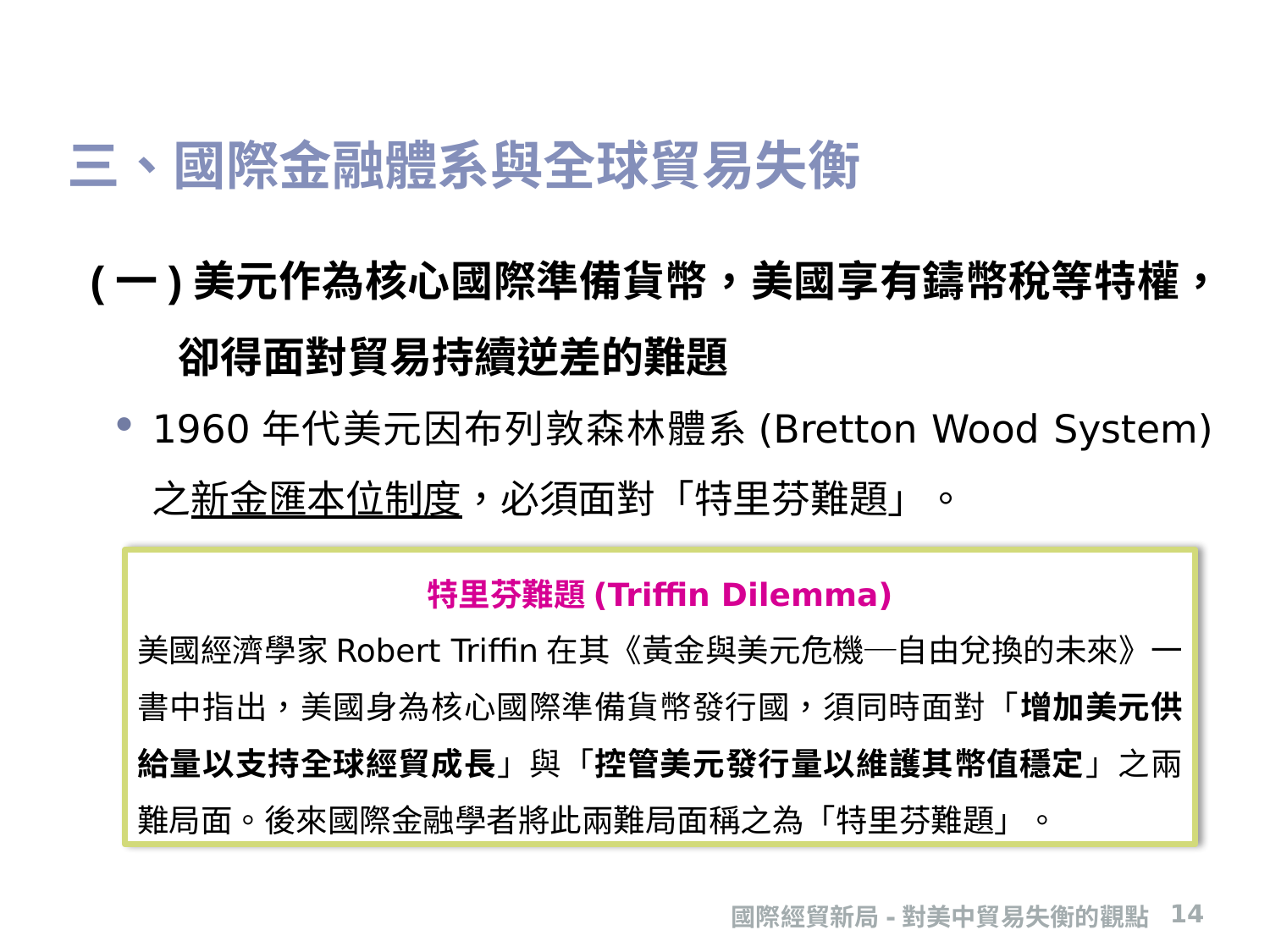

# 三、國際金融體系與全球貿易失衡
(一)美元作為核心國際準備貨幣，美國享有鑄幣稅等特權，卻得面對貿易持續逆差的難題
1960年代美元因布列敦森林體系(Bretton Wood System)之新金匯本位制度，必須面對「特里芬難題」。
特里芬難題(Triffin Dilemma)
美國經濟學家Robert Triffin在其《黃金與美元危機─自由兌換的未來》一書中指出，美國身為核心國際準備貨幣發行國，須同時面對「增加美元供給量以支持全球經貿成長」與「控管美元發行量以維護其幣值穩定」之兩難局面。後來國際金融學者將此兩難局面稱之為「特里芬難題」。
14
國際經貿新局-對美中貿易失衡的觀點